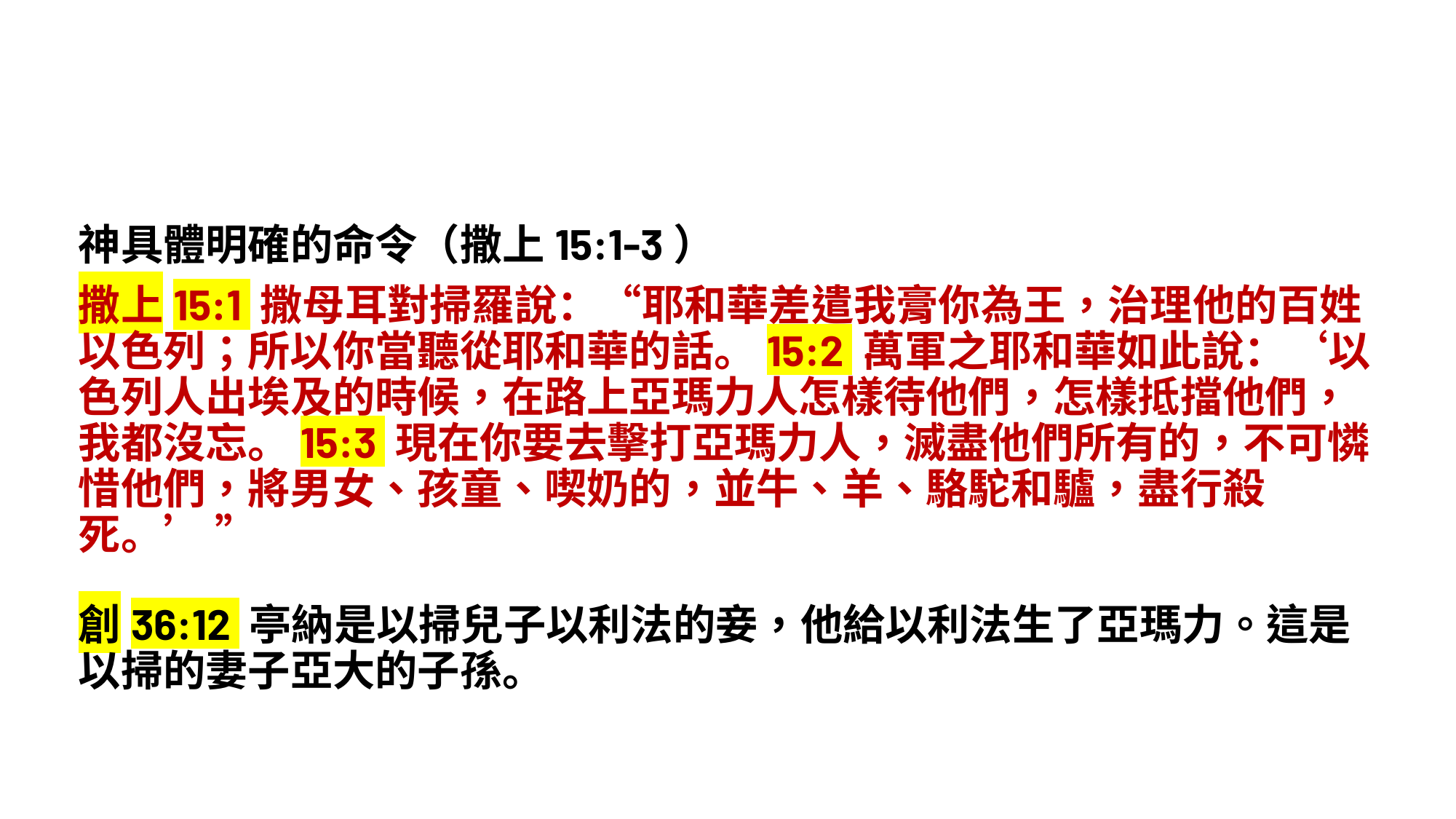

神具體明確的命令（撒上15:1-3）
撒上15:1 撒母耳對掃羅說：“耶和華差遣我膏你為王，治理他的百姓以色列；所以你當聽從耶和華的話。15:2 萬軍之耶和華如此說：‘以色列人出埃及的時候，在路上亞瑪力人怎樣待他們，怎樣抵擋他們，我都沒忘。15:3 現在你要去擊打亞瑪力人，滅盡他們所有的，不可憐惜他們，將男女、孩童、喫奶的，並牛、羊、駱駝和驢，盡行殺死。’ ”

創36:12 亭納是以掃兒子以利法的妾，他給以利法生了亞瑪力。這是以掃的妻子亞大的子孫。